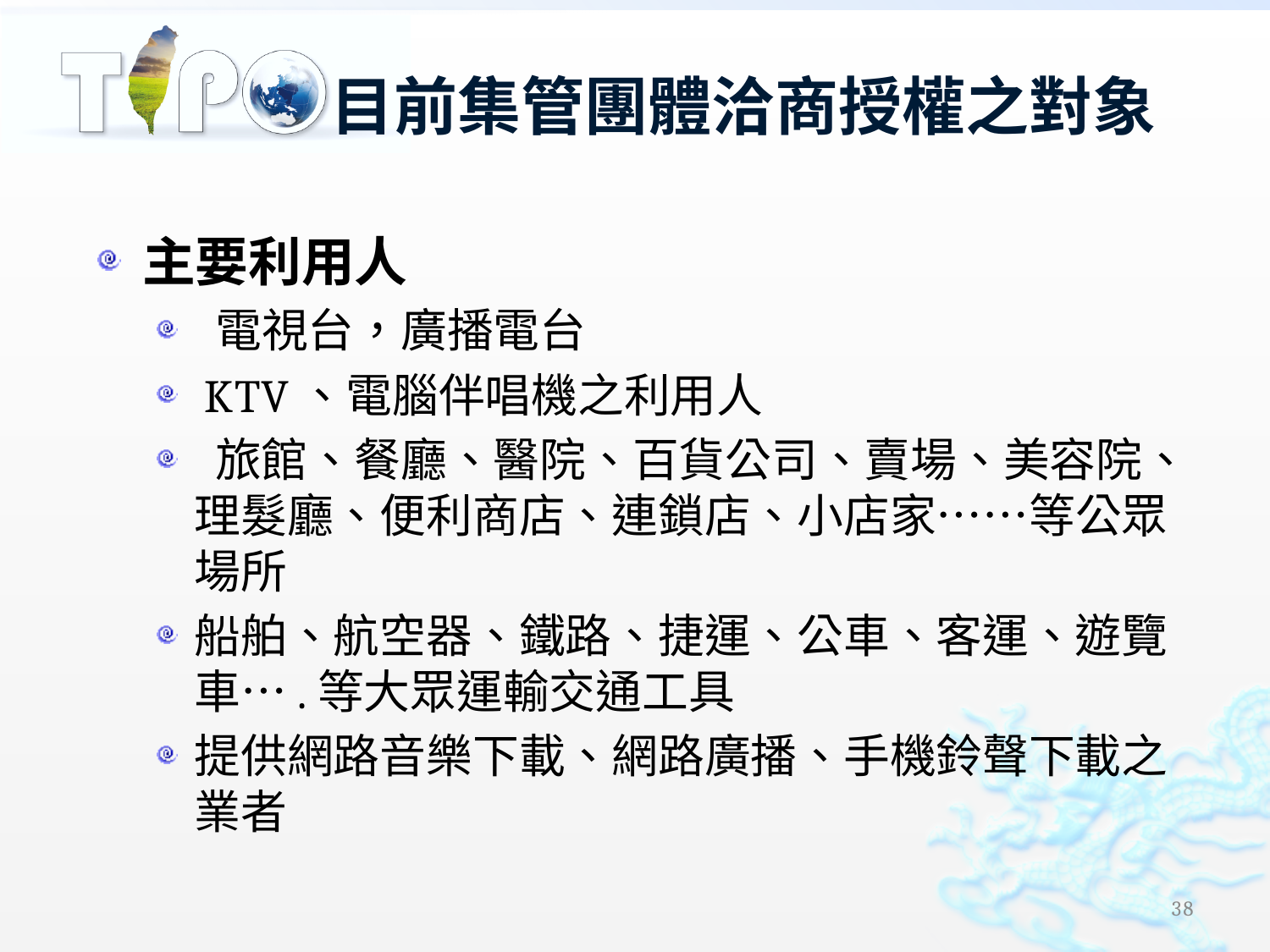

# 目前集管團體洽商授權之對象
主要利用人
 電視台，廣播電台
 KTV、電腦伴唱機之利用人
 旅館、餐廳、醫院、百貨公司、賣場、美容院、理髮廳、便利商店、連鎖店、小店家……等公眾場所
船舶、航空器、鐵路、捷運、公車、客運、遊覽車….等大眾運輸交通工具
提供網路音樂下載、網路廣播、手機鈴聲下載之業者

38